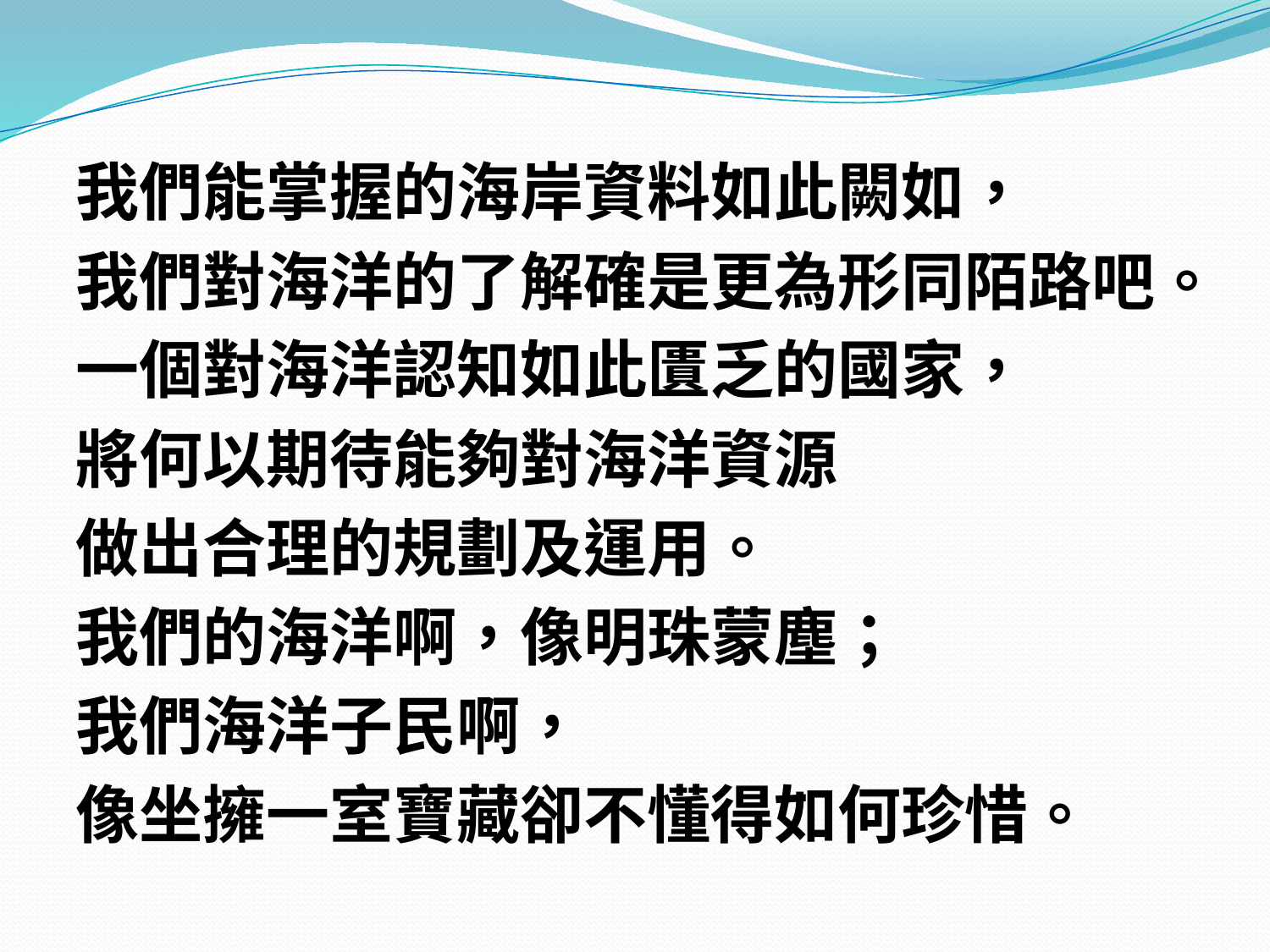

我們能掌握的海岸資料如此闕如，
我們對海洋的了解確是更為形同陌路吧。
一個對海洋認知如此匱乏的國家，
將何以期待能夠對海洋資源
做出合理的規劃及運用。
我們的海洋啊，像明珠蒙塵；
我們海洋子民啊，
像坐擁一室寶藏卻不懂得如何珍惜。